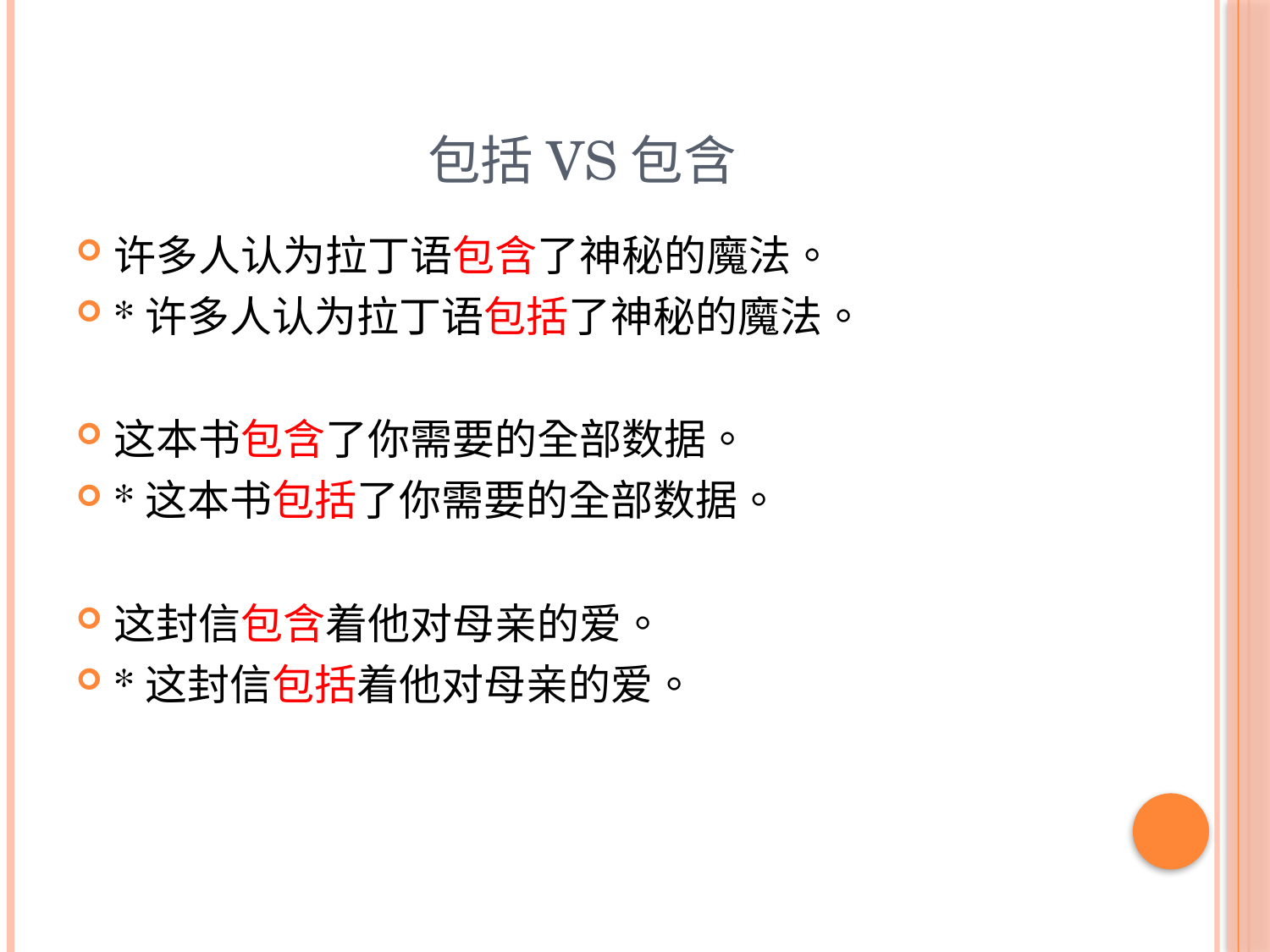

# 包括vs包含
许多人认为拉丁语包含了神秘的魔法。
*许多人认为拉丁语包括了神秘的魔法。

这本书包含了你需要的全部数据。
*这本书包括了你需要的全部数据。

这封信包含着他对母亲的爱。
*这封信包括着他对母亲的爱。